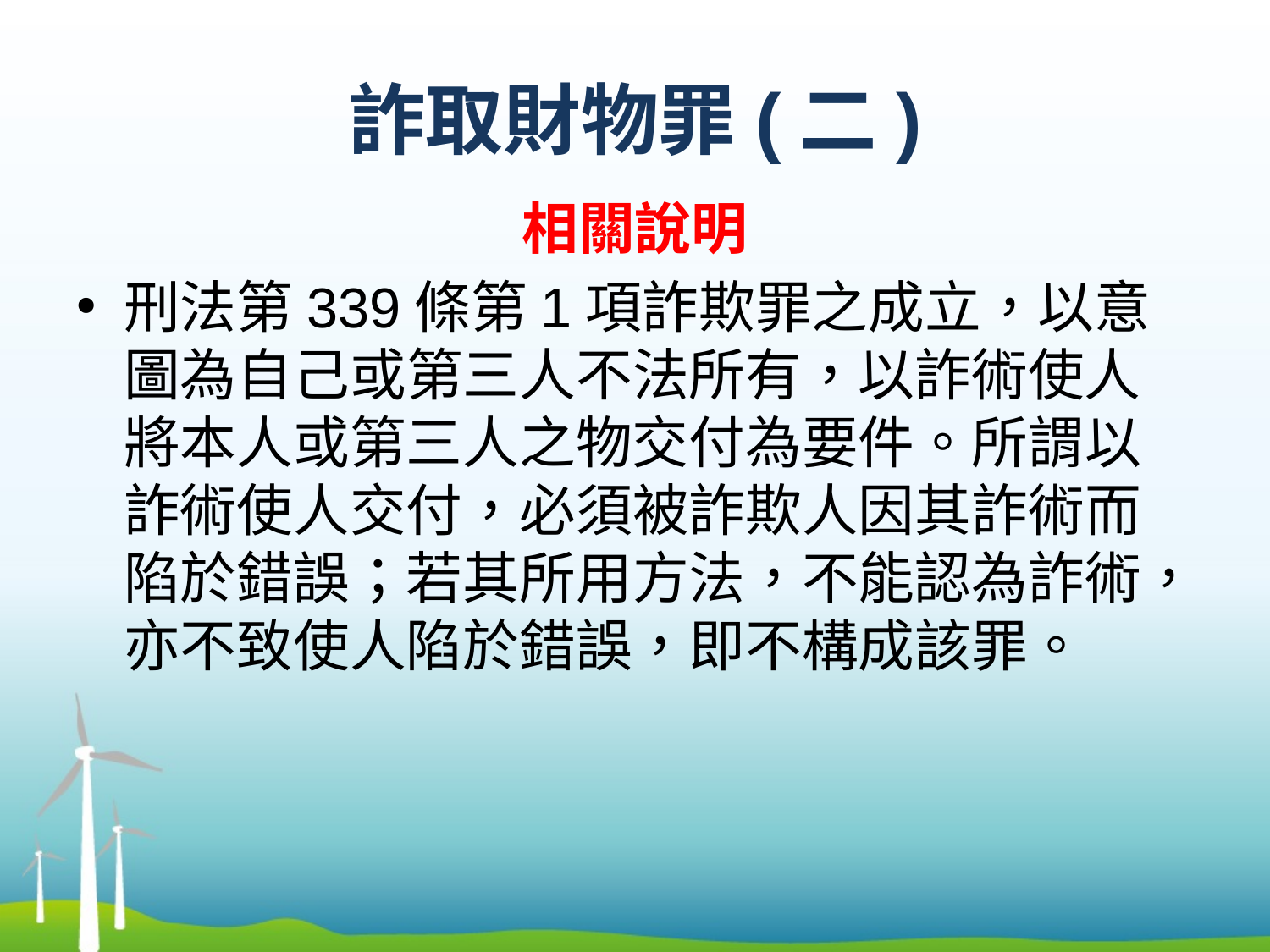

# 詐取財物罪(二)
相關說明
刑法第339條第1項詐欺罪之成立，以意圖為自己或第三人不法所有，以詐術使人將本人或第三人之物交付為要件。所謂以詐術使人交付，必須被詐欺人因其詐術而陷於錯誤；若其所用方法，不能認為詐術，亦不致使人陷於錯誤，即不構成該罪。